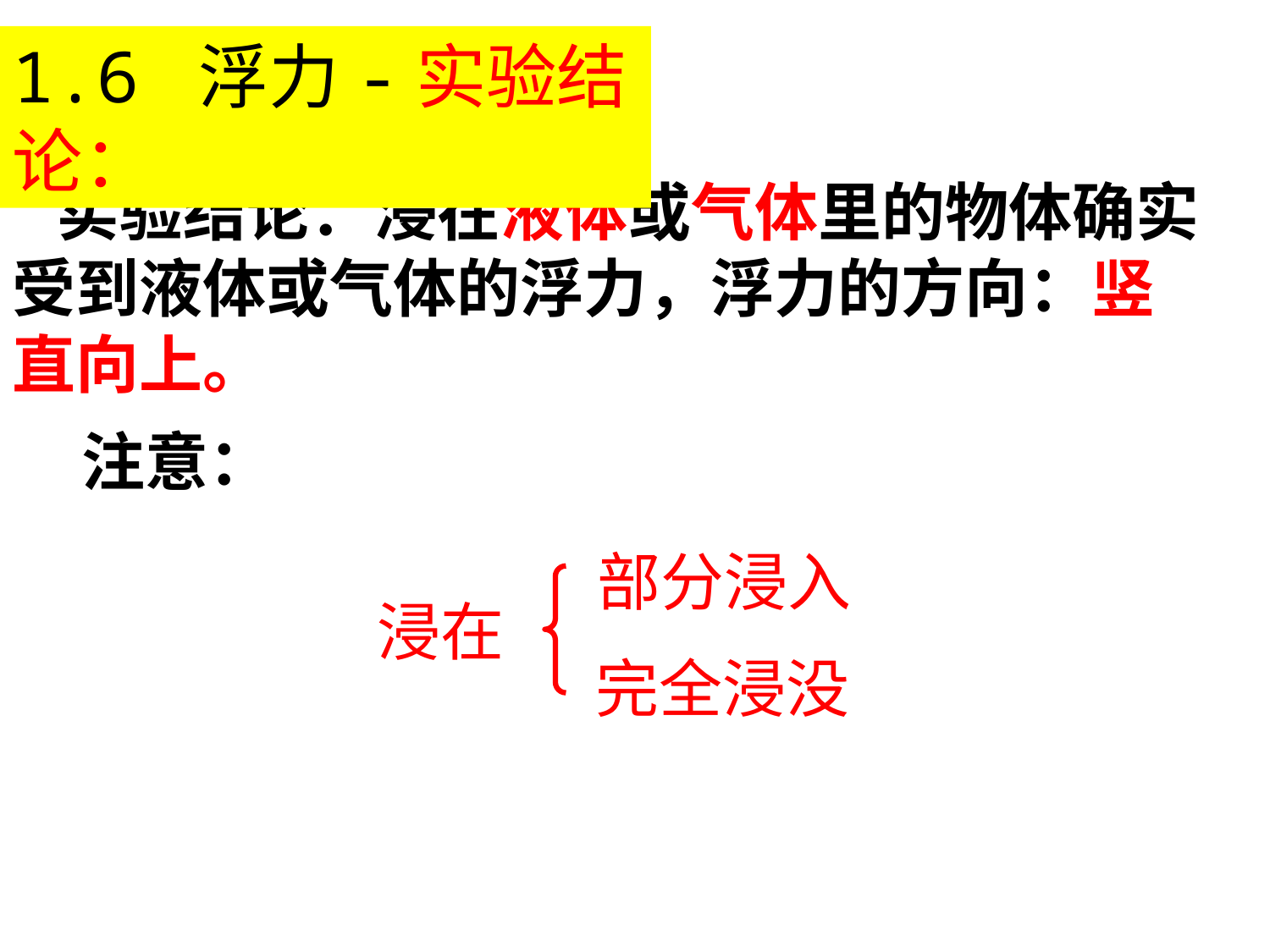

1.6 浮力-实验结论：
  实验结论：浸在液体或气体里的物体确实受到液体或气体的浮力，浮力的方向：竖直向上。
  注意：
部分浸入

浸在
完全浸没